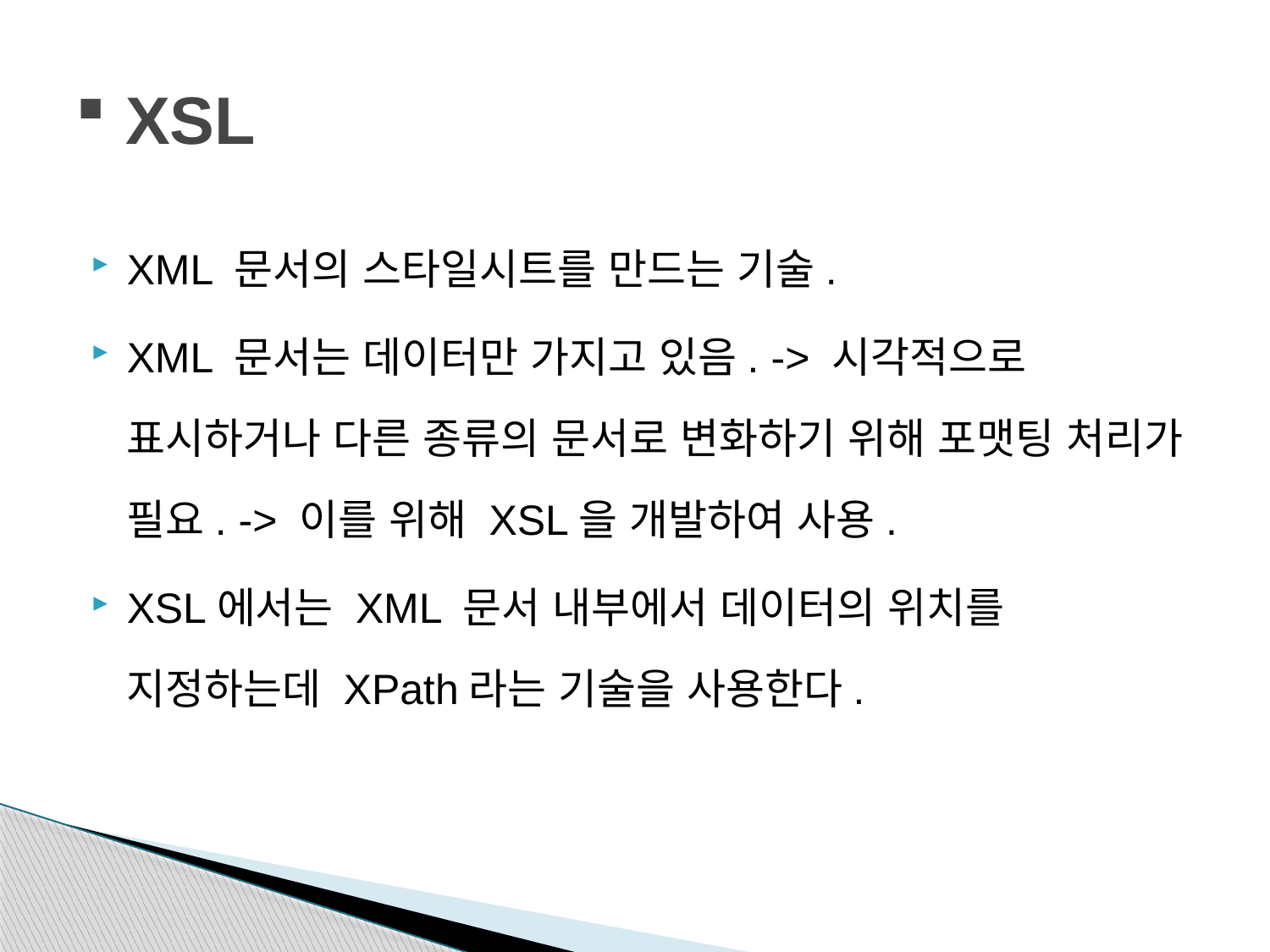

# XSL
XML 문서의 스타일시트를 만드는 기술.
XML 문서는 데이터만 가지고 있음. -> 시각적으로 표시하거나 다른 종류의 문서로 변화하기 위해 포맷팅 처리가 필요. -> 이를 위해 XSL을 개발하여 사용.
XSL에서는 XML 문서 내부에서 데이터의 위치를 지정하는데 XPath라는 기술을 사용한다.